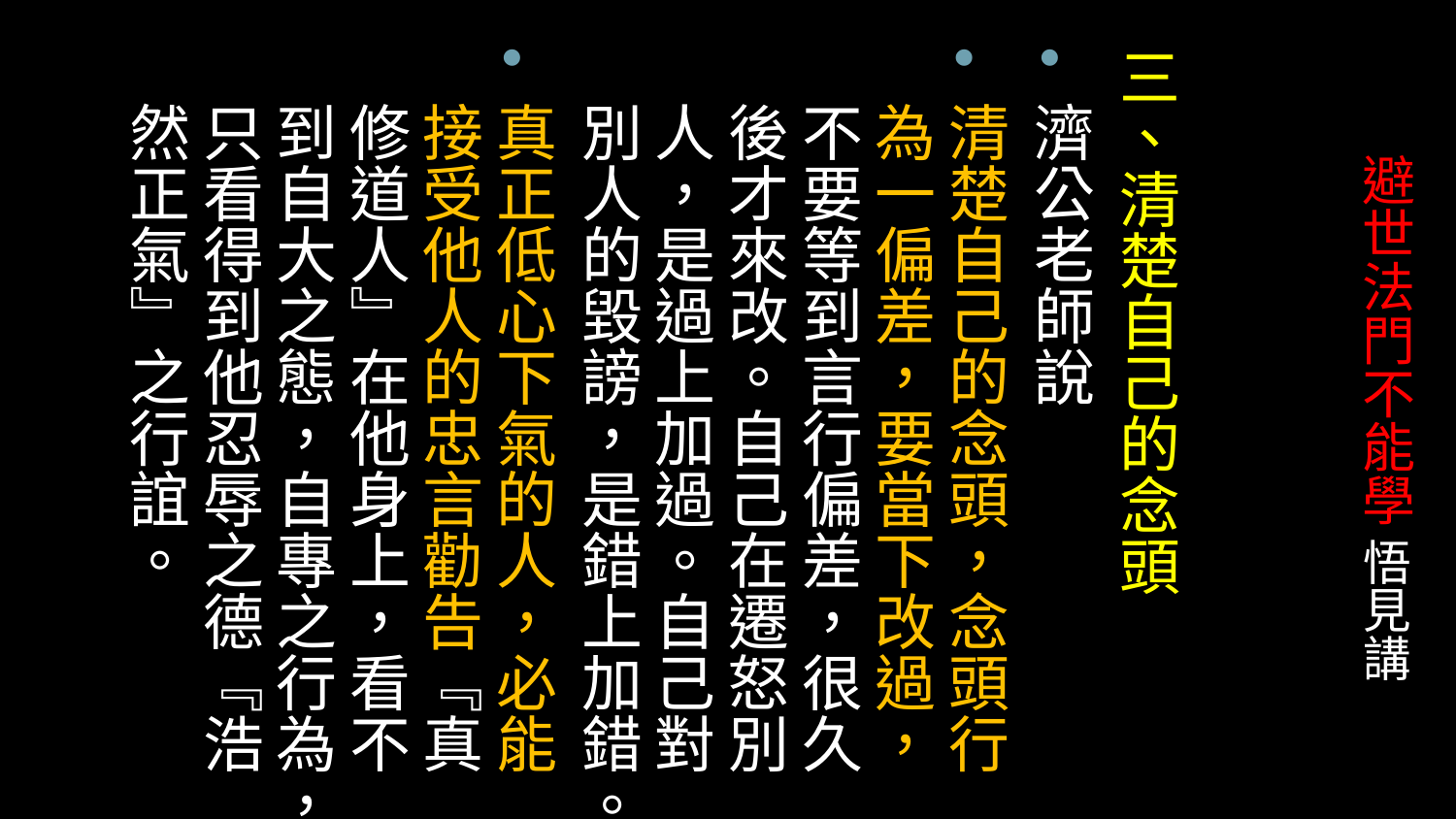

三、清楚自己的念頭
濟公老師說
清楚自己的念頭，念頭行為一偏差，要當下改過，不要等到言行偏差，很久後才來改。自己在遷怒別人，是過上加過。自己對別人的毀謗，是錯上加錯。
真正低心下氣的人，必能接受他人的忠言勸告『真修道人』在他身上，看不到自大之態，自專之行為，只看得到他忍辱之德『浩然正氣』之行誼。

# 避世法門不能學 悟見講